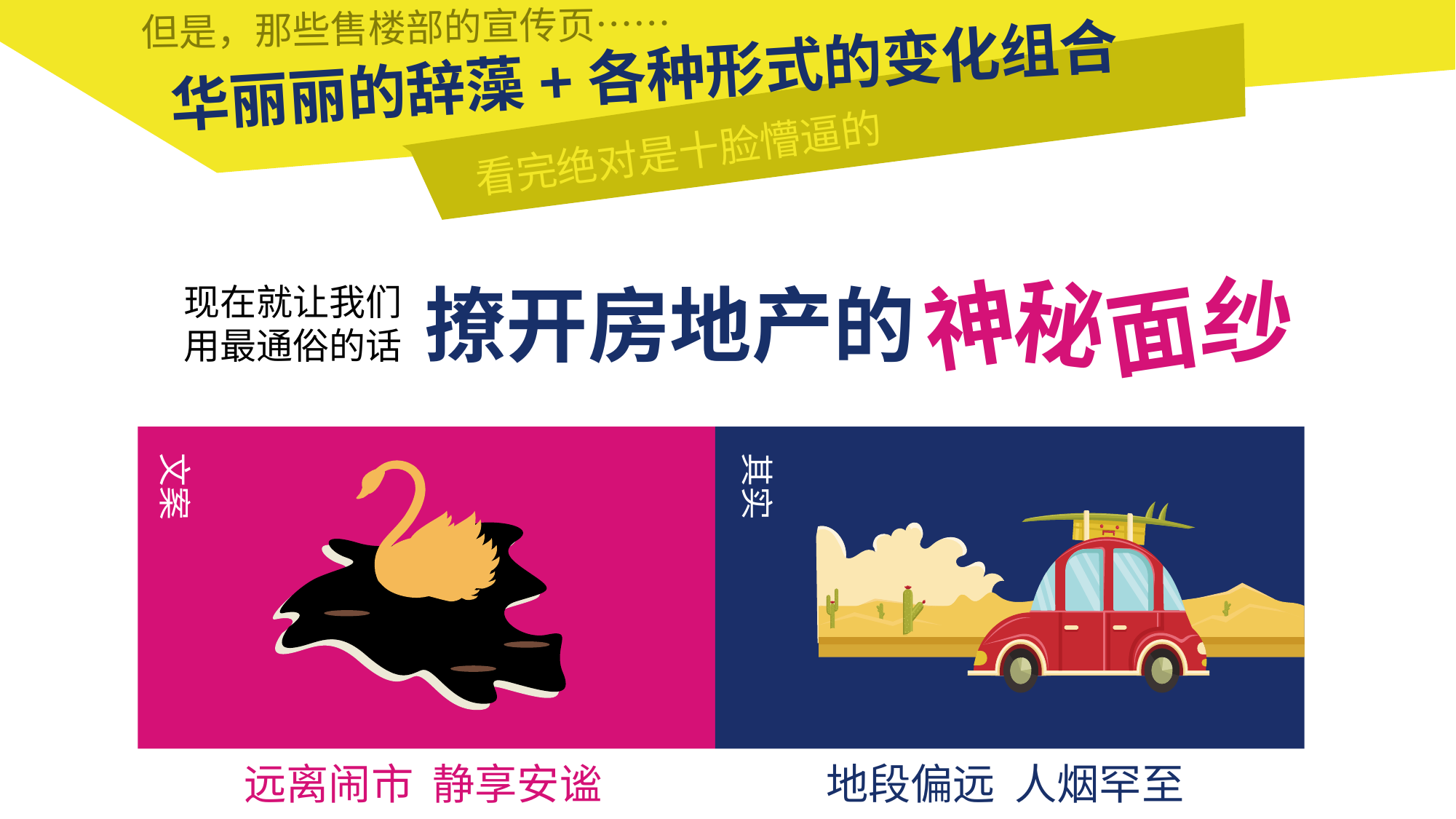

但是，那些售楼部的宣传页……
华丽丽的辞藻+各种形式的变化组合

看完绝对是十脸懵逼的
纱
秘
神
撩开房地产的
现在就让我们
用最通俗的话
面

其实
文案

远离闹市  静享安谧
地段偏远  人烟罕至